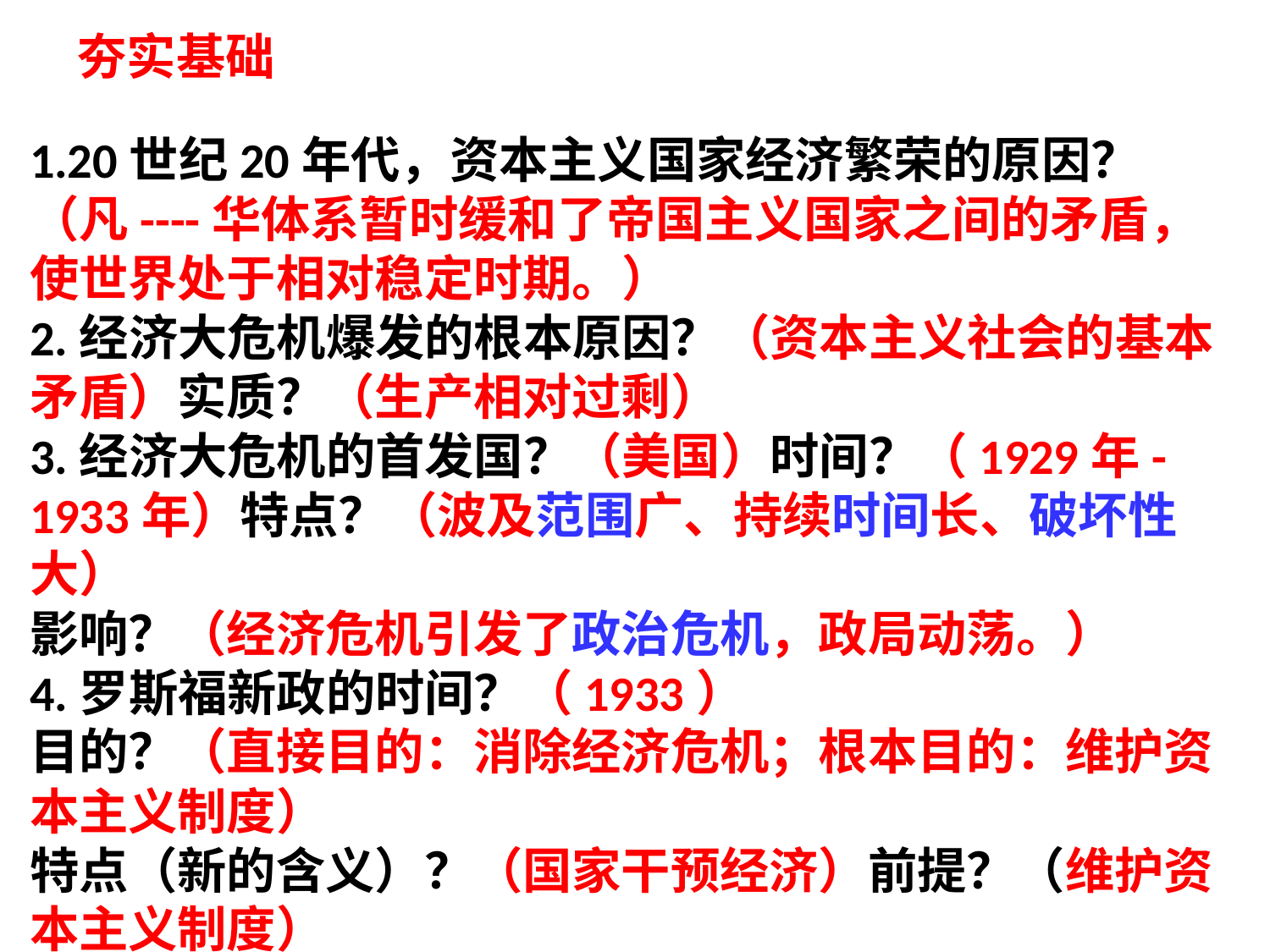

夯实基础
1.20世纪20年代，资本主义国家经济繁荣的原因？（凡----华体系暂时缓和了帝国主义国家之间的矛盾，使世界处于相对稳定时期。）
2.经济大危机爆发的根本原因？（资本主义社会的基本矛盾）实质？（生产相对过剩）
3.经济大危机的首发国？（美国）时间？（1929年-1933年）特点？（波及范围广、持续时间长、破坏性大）
影响？（经济危机引发了政治危机，政局动荡。）
4.罗斯福新政的时间？（1933）
目的？（直接目的：消除经济危机；根本目的：维护资本主义制度）
特点（新的含义）？（国家干预经济）前提？（维护资本主义制度）